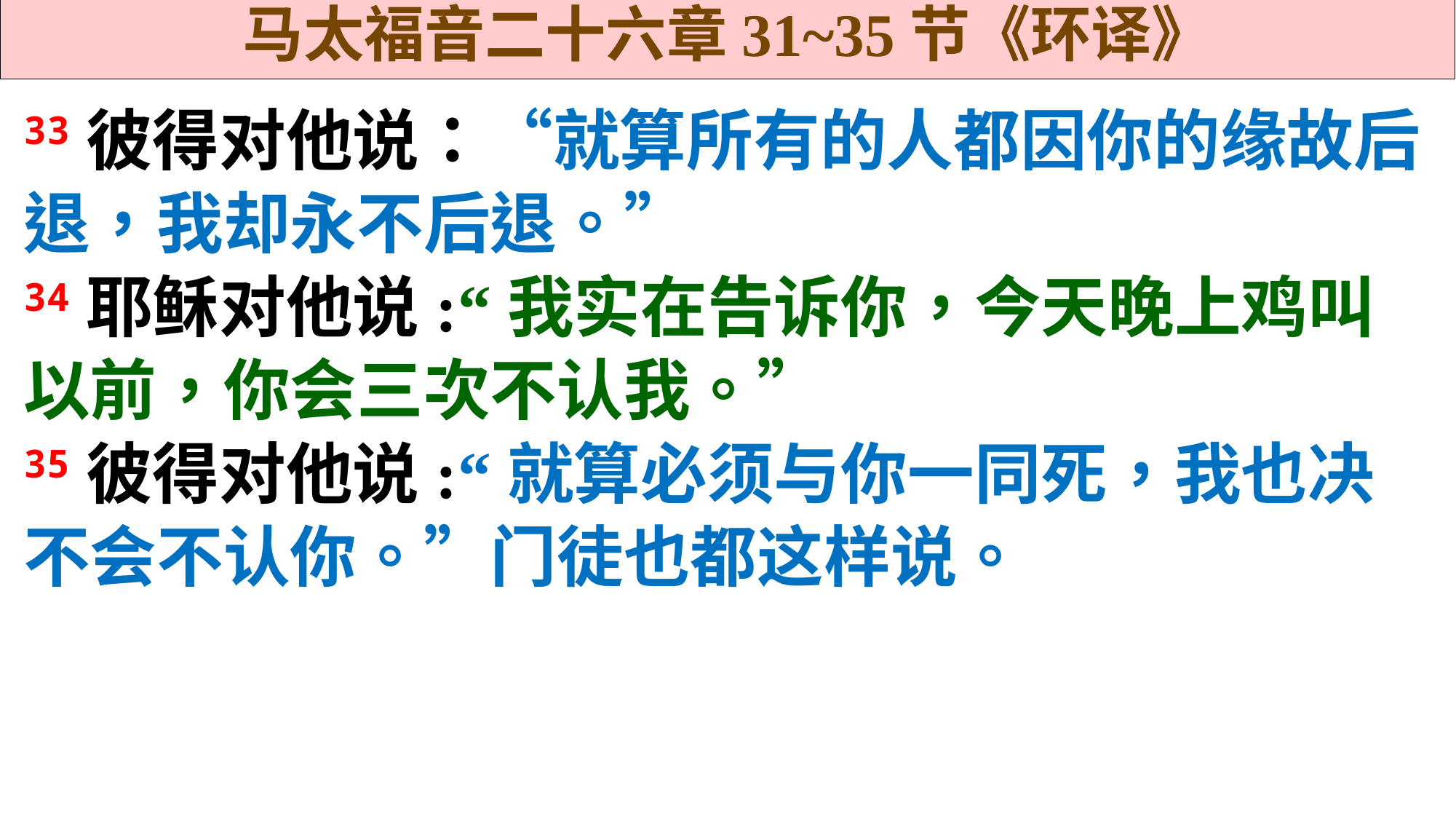

马太福音二十六章31~35节《环译》
33彼得对他说：“就算所有的人都因你的缘故后退，我却永不后退。”
34耶稣对他说:“我实在告诉你，今天晚上鸡叫以前，你会三次不认我。”
35彼得对他说:“就算必须与你一同死，我也决不会不认你。”门徒也都这样说。